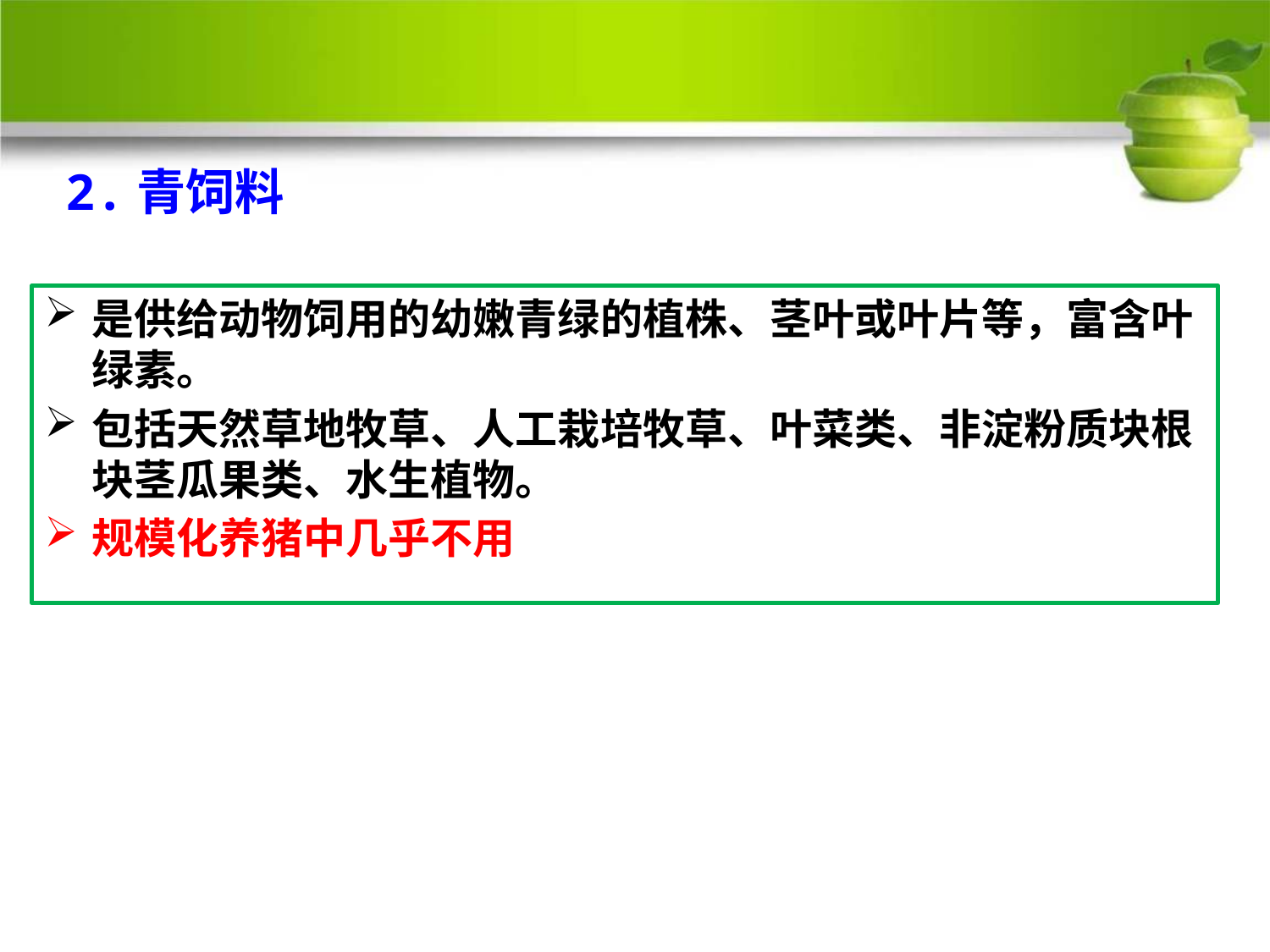

# 2.青饲料
是供给动物饲用的幼嫩青绿的植株、茎叶或叶片等，富含叶绿素。
包括天然草地牧草、人工栽培牧草、叶菜类、非淀粉质块根块茎瓜果类、水生植物。
规模化养猪中几乎不用